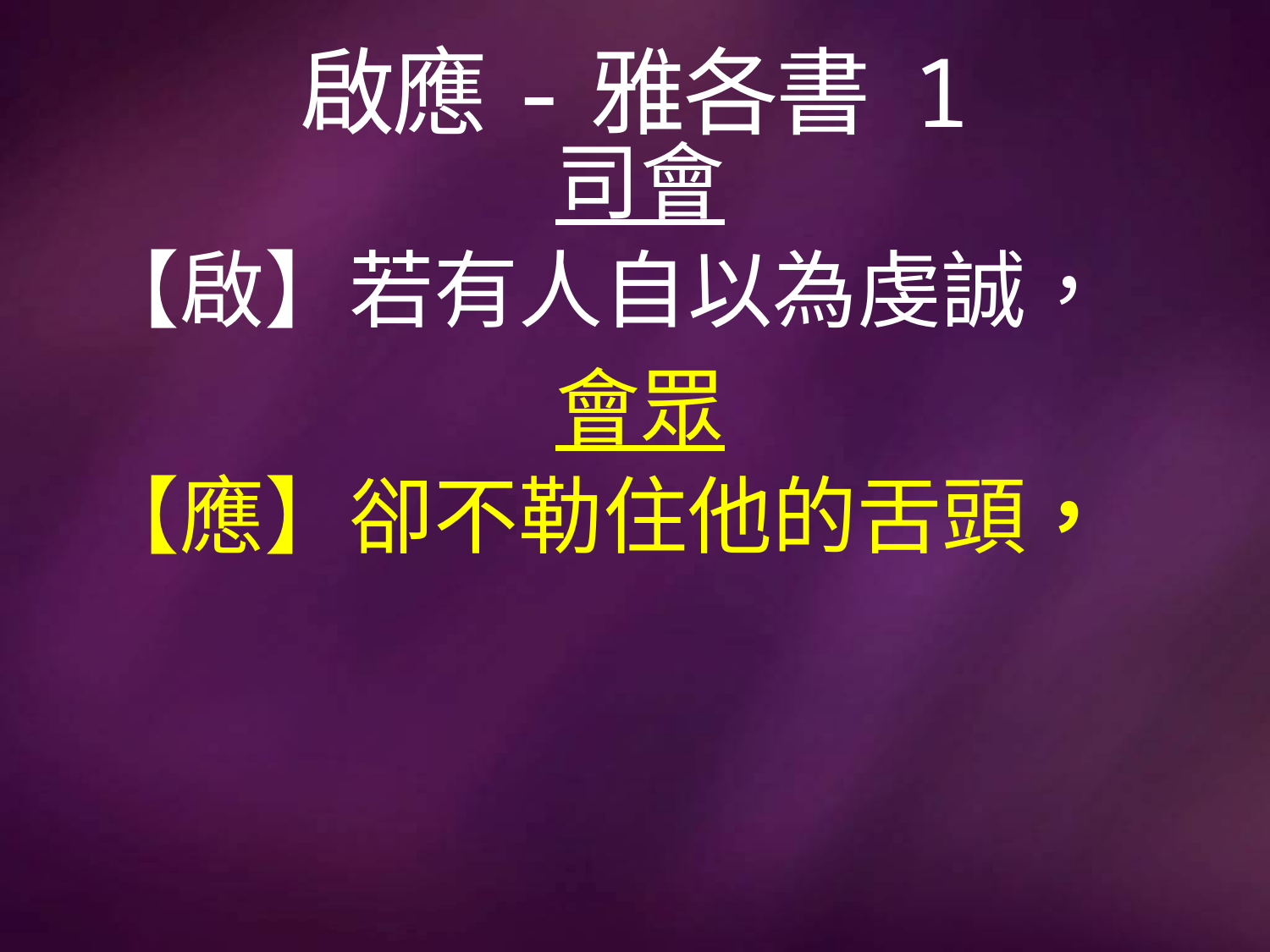

# 啟應-雅各書 1
司會
【啟】若有人自以為虔誠，

會眾
【應】卻不勒住他的舌頭，